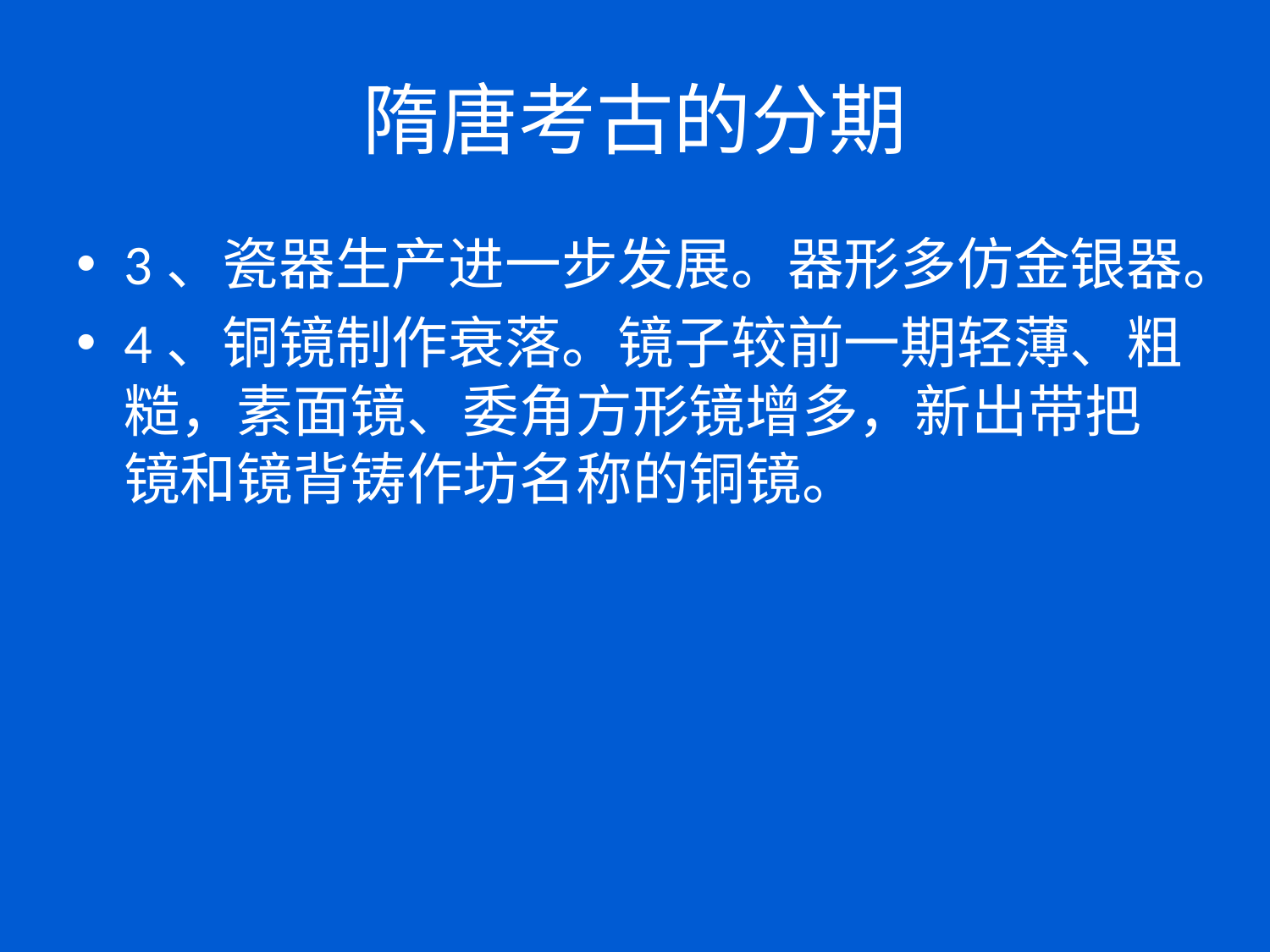

# 隋唐考古的分期
3、瓷器生产进一步发展。器形多仿金银器。
4、铜镜制作衰落。镜子较前一期轻薄、粗糙，素面镜、委角方形镜增多，新出带把镜和镜背铸作坊名称的铜镜。